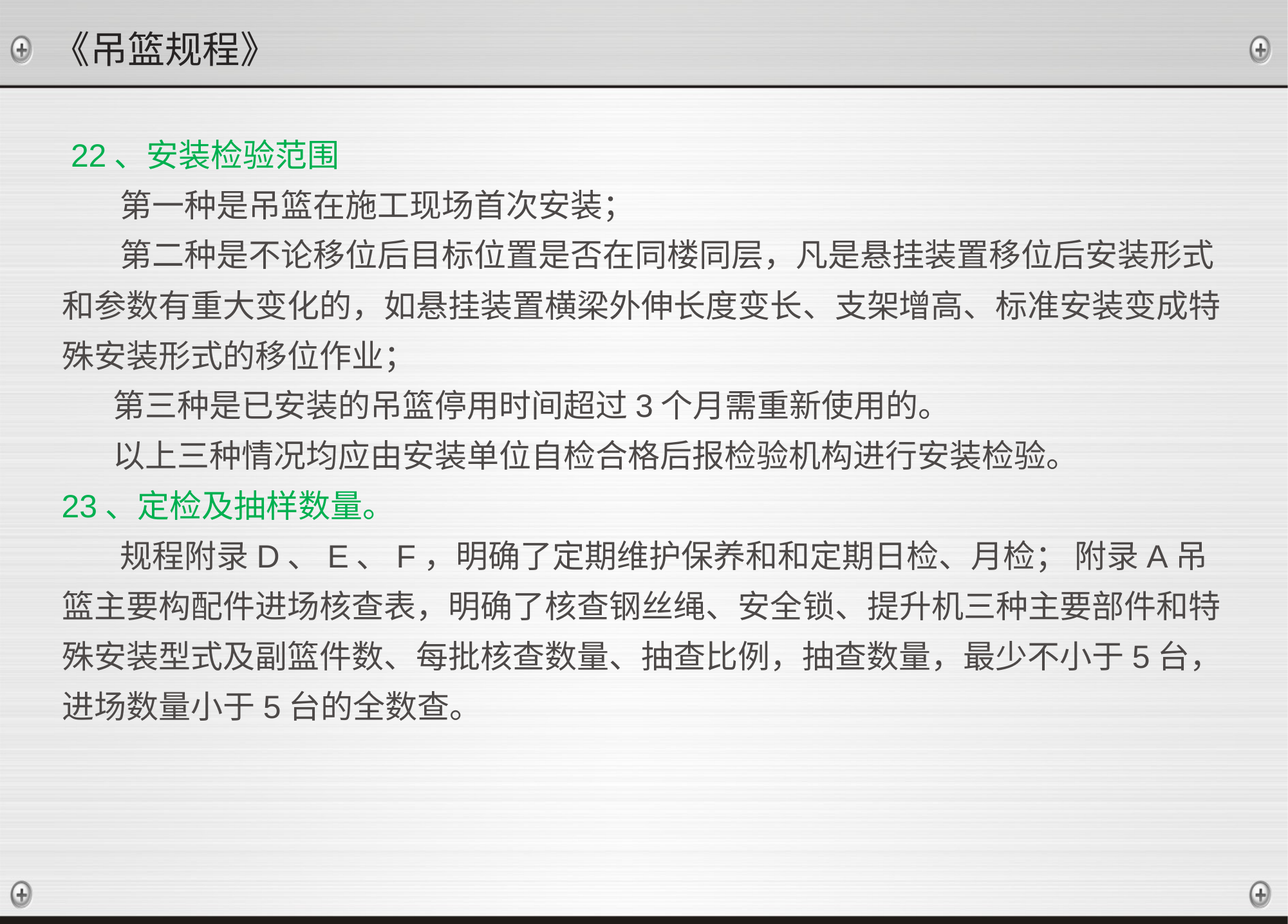

《吊篮规程》
  22、安装检验范围
       第一种是吊篮在施工现场首次安装；
       第二种是不论移位后目标位置是否在同楼同层，凡是悬挂装置移位后安装形式和参数有重大变化的，如悬挂装置横梁外伸长度变长、支架增高、标准安装变成特殊安装形式的移位作业；
      第三种是已安装的吊篮停用时间超过3个月需重新使用的。
      以上三种情况均应由安装单位自检合格后报检验机构进行安装检验。
23、定检及抽样数量。
       规程附录D、E、F，明确了定期维护保养和和定期日检、月检； 附录A吊篮主要构配件进场核查表，明确了核查钢丝绳、安全锁、提升机三种主要部件和特殊安装型式及副篮件数、每批核查数量、抽查比例，抽查数量，最少不小于5台，进场数量小于5台的全数查。